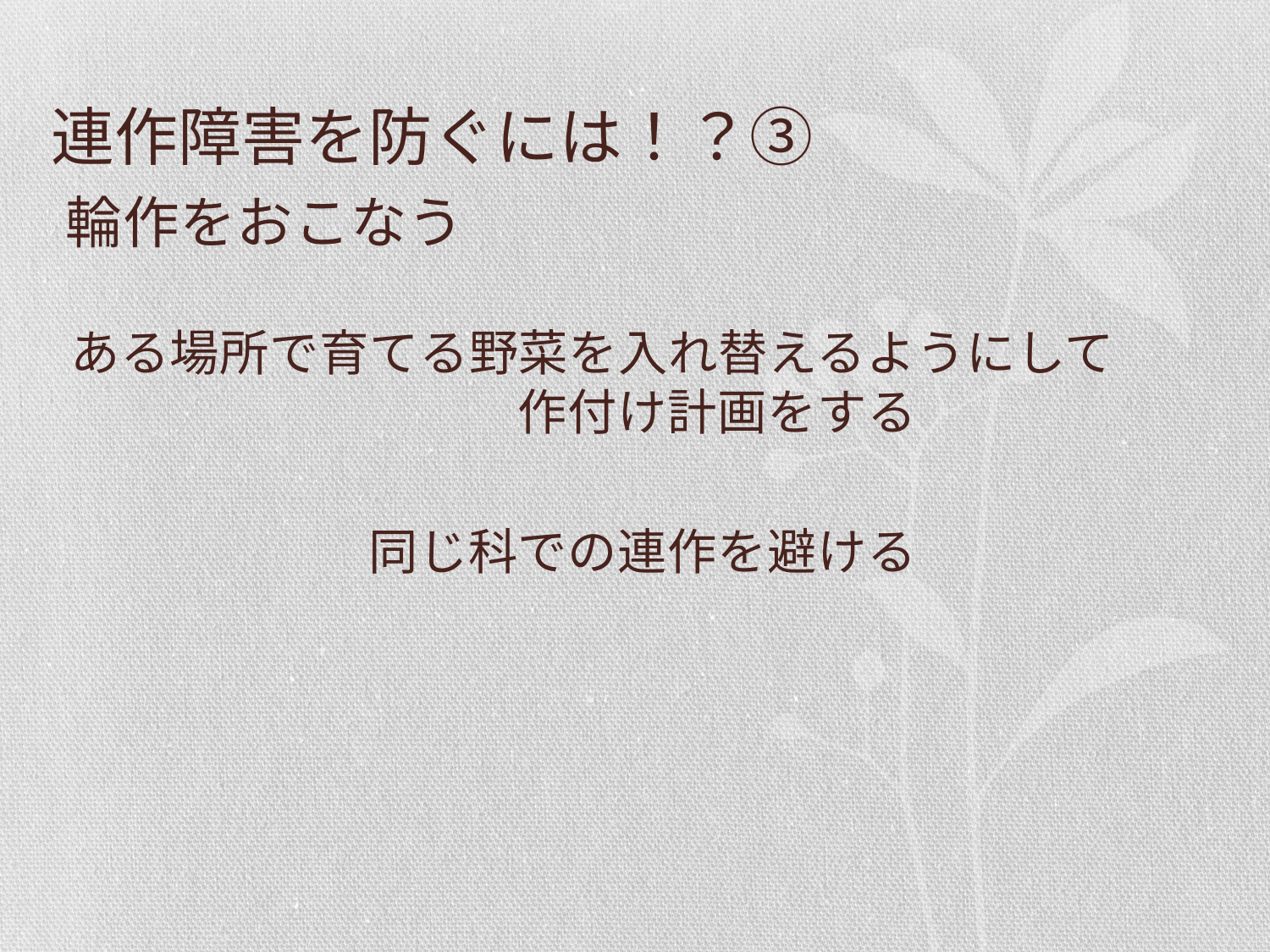

# 連作障害を防ぐには！？③
輪作をおこなう

ある場所で育てる野菜を入れ替えるようにして　　　　　作付け計画をする

同じ科での連作を避ける